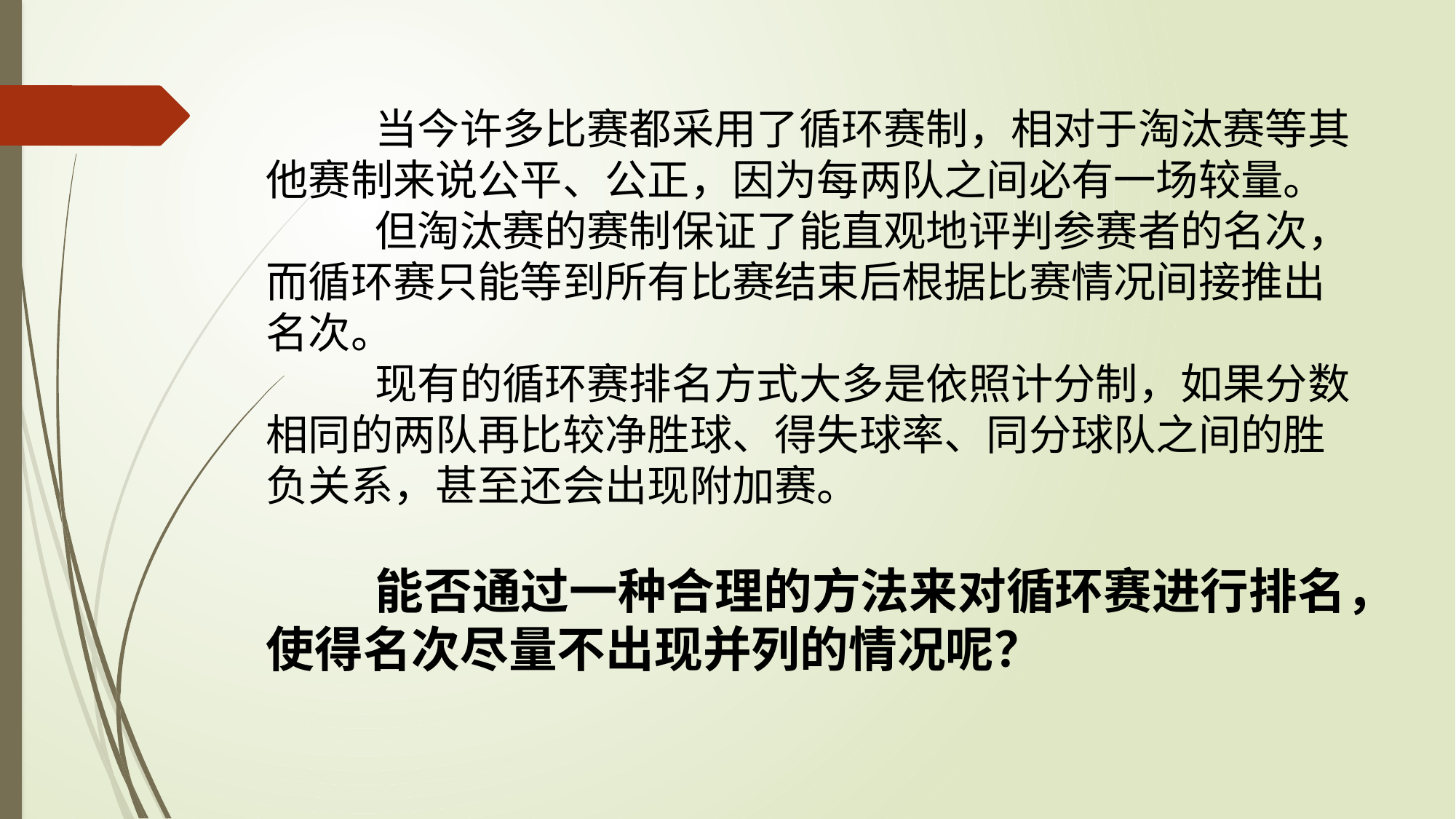

当今许多比赛都采用了循环赛制，相对于淘汰赛等其他赛制来说公平、公正，因为每两队之间必有一场较量。
	但淘汰赛的赛制保证了能直观地评判参赛者的名次，而循环赛只能等到所有比赛结束后根据比赛情况间接推出名次。
	现有的循环赛排名方式大多是依照计分制，如果分数相同的两队再比较净胜球、得失球率、同分球队之间的胜负关系，甚至还会出现附加赛。

	能否通过一种合理的方法来对循环赛进行排名，使得名次尽量不出现并列的情况呢？